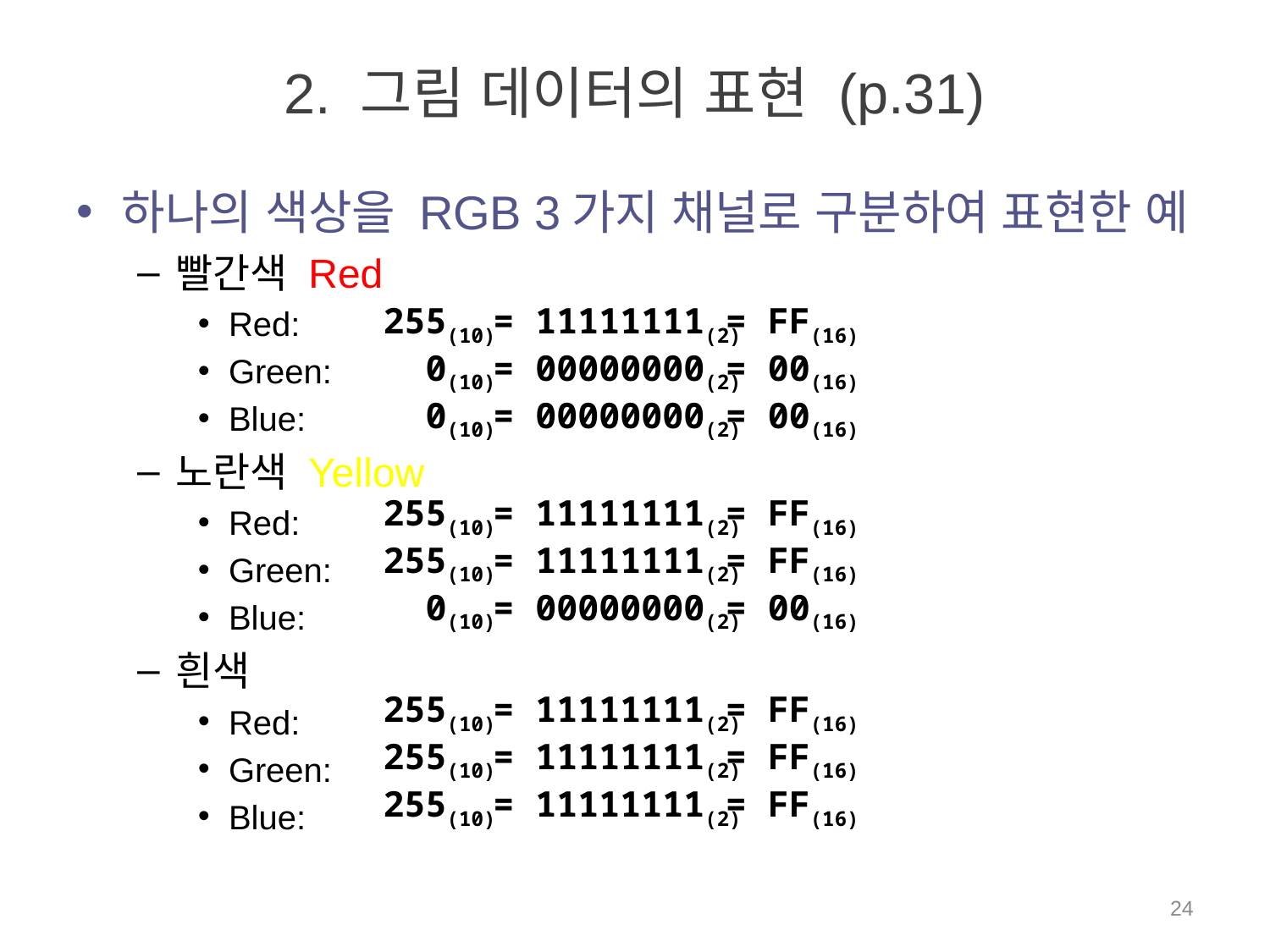

# 2. 그림 데이터의 표현 (p.31)
하나의 색상을 RGB 3가지 채널로 구분하여 표현한 예
빨간색 Red
Red:
Green:
Blue:
노란색 Yellow
Red:
Green:
Blue:
흰색 White
Red:
Green:
Blue:
255(10)
= 11111111(2)
= FF(16)
  0(10)
= 00000000(2)
= 00(16)
  0(10)
= 00000000(2)
= 00(16)
255(10)
= 11111111(2)
= FF(16)
255(10)
= 11111111(2)
= FF(16)
  0(10)
= 00000000(2)
= 00(16)
255(10)
= 11111111(2)
= FF(16)
255(10)
= 11111111(2)
= FF(16)
255(10)
= 11111111(2)
= FF(16)
24